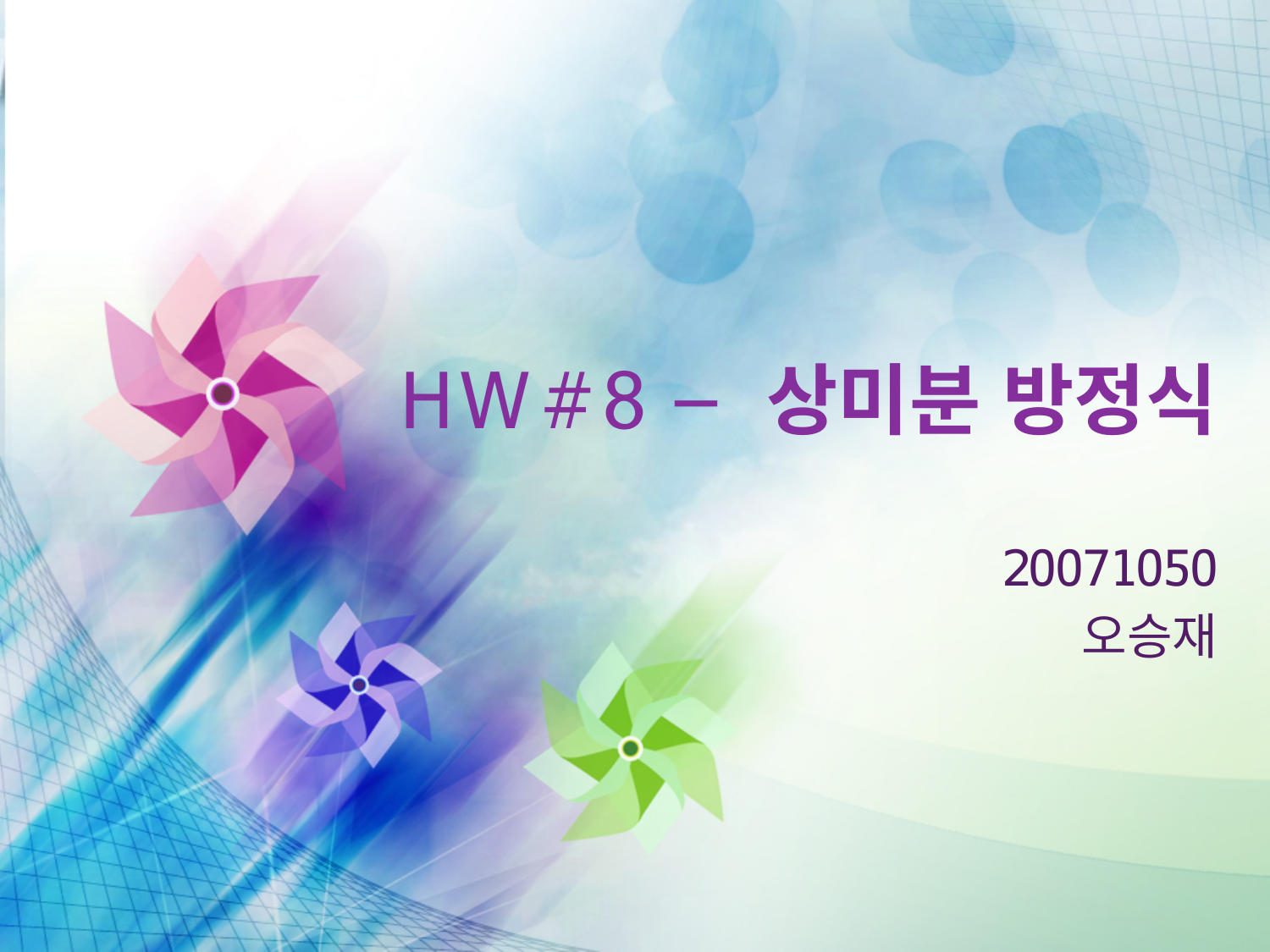

# HW#8 – 상미분 방정식

20071050
오승재